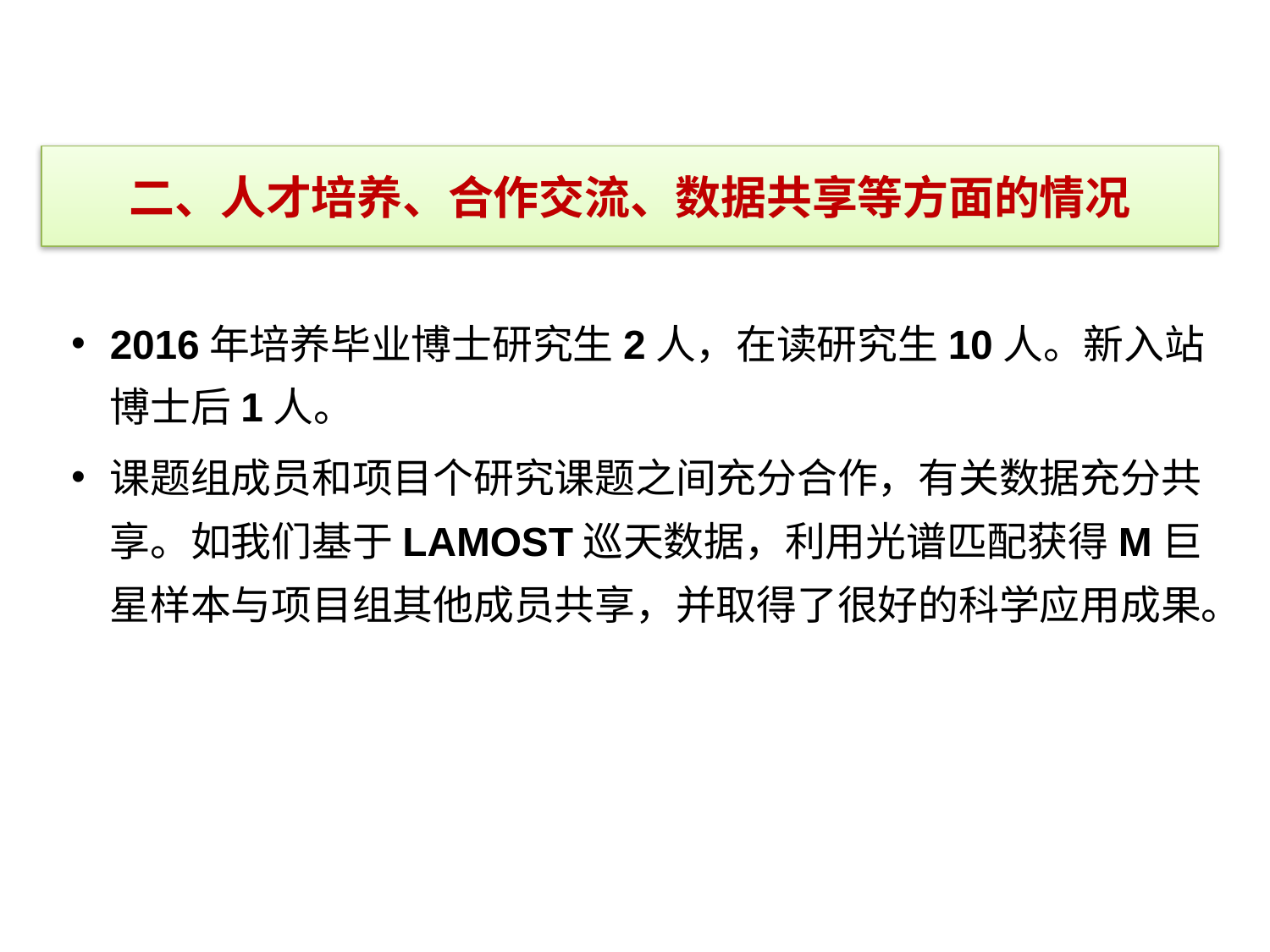

# 二、人才培养、合作交流、数据共享等方面的情况
2016年培养毕业博士研究生2人，在读研究生10人。新入站博士后1人。
课题组成员和项目个研究课题之间充分合作，有关数据充分共享。如我们基于LAMOST巡天数据，利用光谱匹配获得M巨星样本与项目组其他成员共享，并取得了很好的科学应用成果。